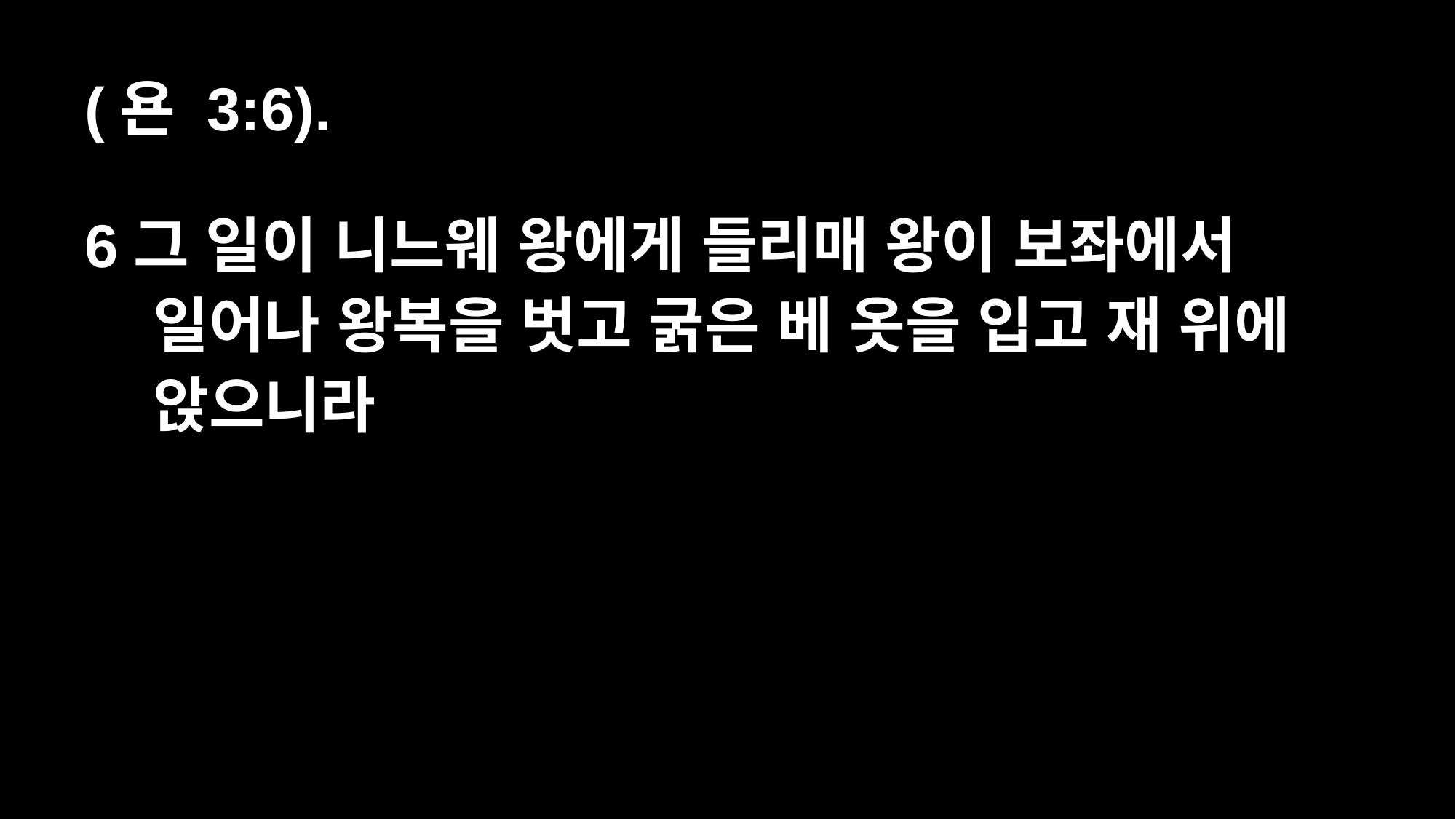

(욘 3:6).
6그 일이 니느웨 왕에게 들리매 왕이 보좌에서 일어나 왕복을 벗고 굵은 베 옷을 입고 재 위에 앉으니라